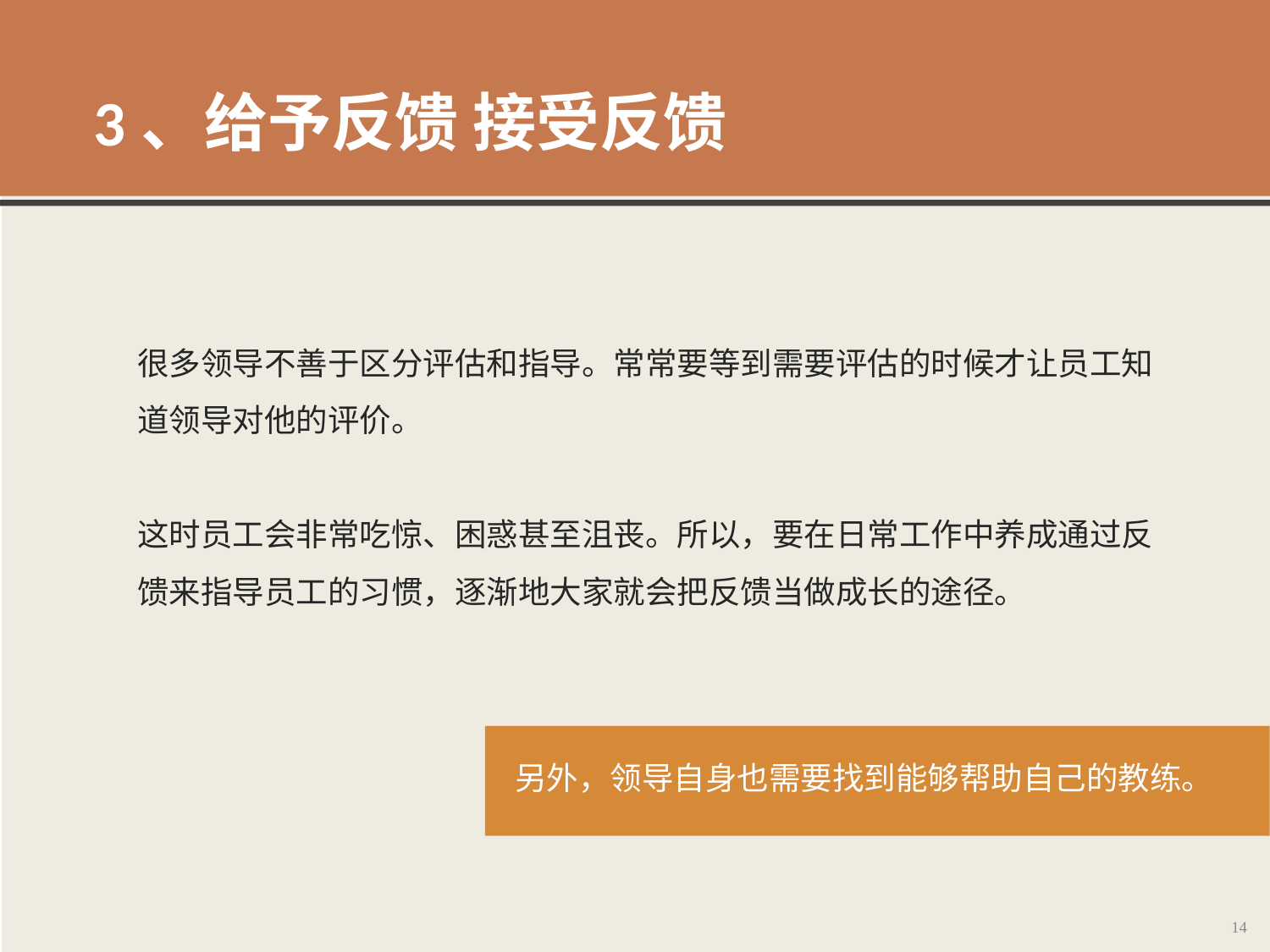

3、给予反馈 接受反馈

很多领导不善于区分评估和指导。常常要等到需要评估的时候才让员工知道领导对他的评价。

这时员工会非常吃惊、困惑甚至沮丧。所以，要在日常工作中养成通过反馈来指导员工的习惯，逐渐地大家就会把反馈当做成长的途径。

另外，领导自身也需要找到能够帮助自己的教练。
14